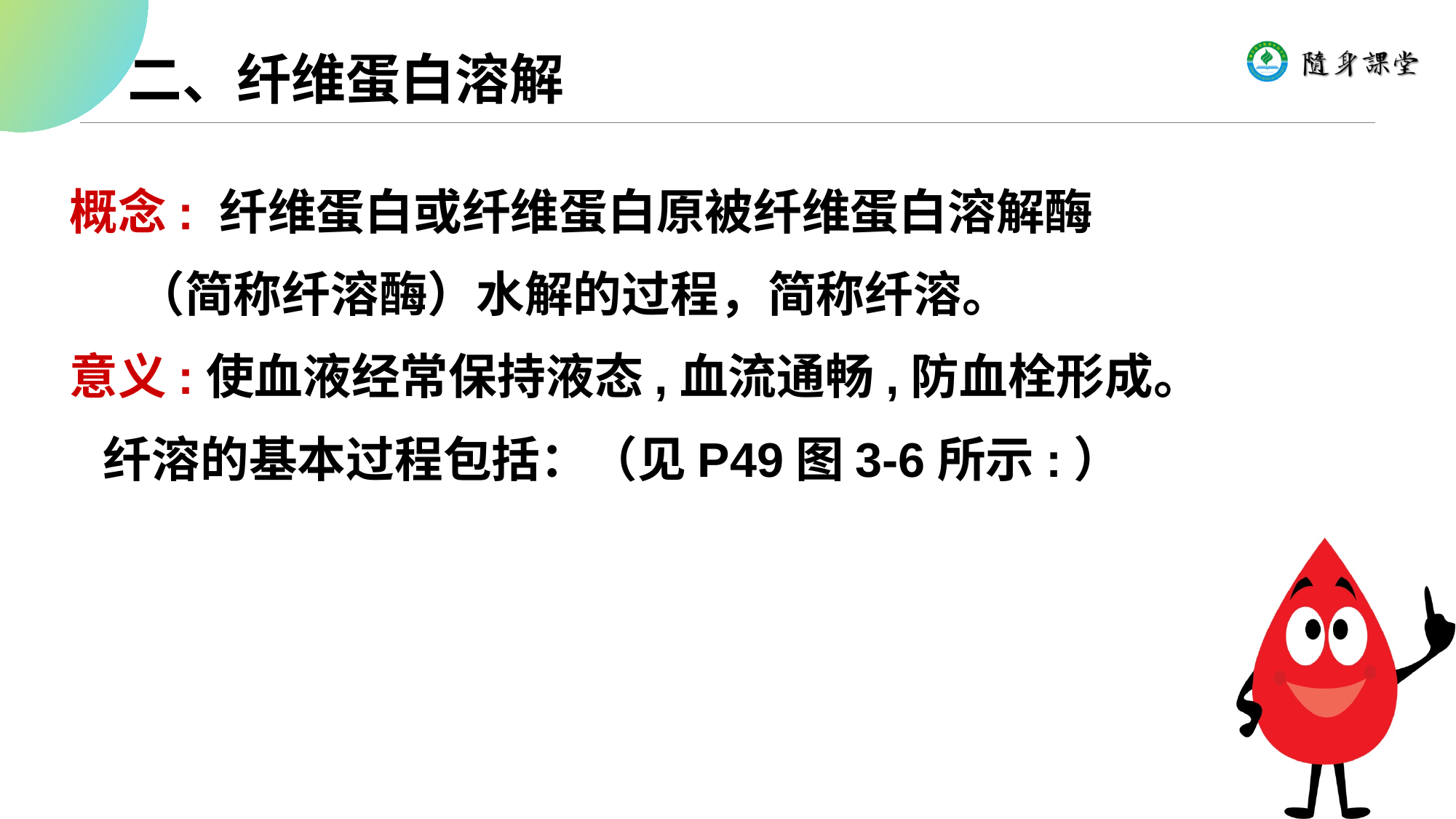

二、纤维蛋白溶解

概念: 纤维蛋白或纤维蛋白原被纤维蛋白溶解酶
     （简称纤溶酶）水解的过程，简称纤溶。
意义:使血液经常保持液态,血流通畅,防血栓形成。
  纤溶的基本过程包括：（见P49图3-6所示:）